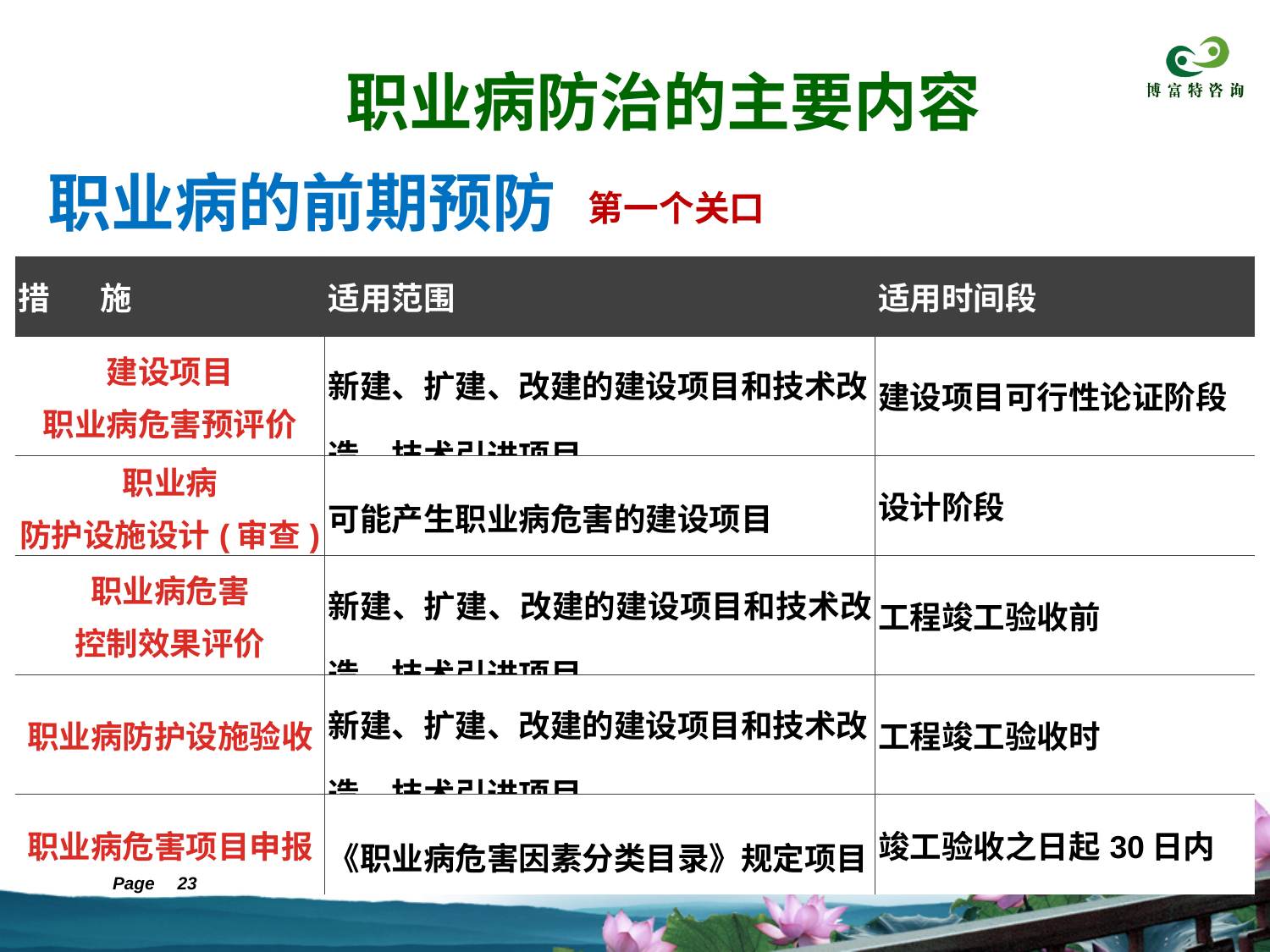

职业病防治的主要内容
职业病的前期预防
第一个关口
| 措 施 | 适用范围 | 适用时间段 |
| --- | --- | --- |
| 建设项目 职业病危害预评价 | 新建、扩建、改建的建设项目和技术改造、技术引进项目 | 建设项目可行性论证阶段 |
| 职业病 防护设施设计(审查) | 可能产生职业病危害的建设项目 | 设计阶段 |
| 职业病危害 控制效果评价 | 新建、扩建、改建的建设项目和技术改造、技术引进项目 | 工程竣工验收前 |
| 职业病防护设施验收 | 新建、扩建、改建的建设项目和技术改造、技术引进项目 | 工程竣工验收时 |
| 职业病危害项目申报 | 《职业病危害因素分类目录》规定项目 | 竣工验收之日起30日内 |